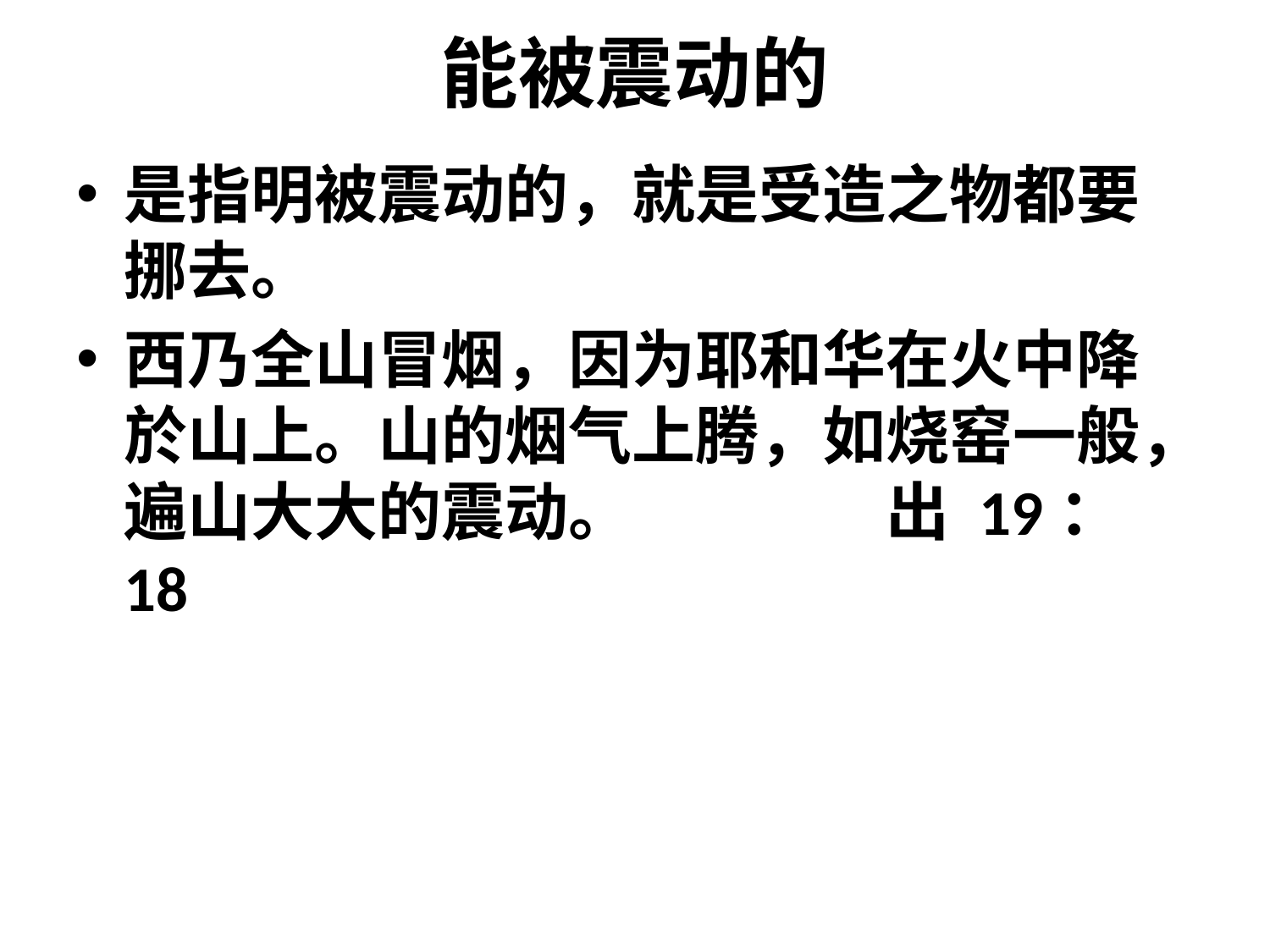

# 能被震动的
是指明被震动的，就是受造之物都要挪去。
西乃全山冒烟，因为耶和华在火中降於山上。山的烟气上腾，如烧窑一般，遍山大大的震动。 		出 19：18